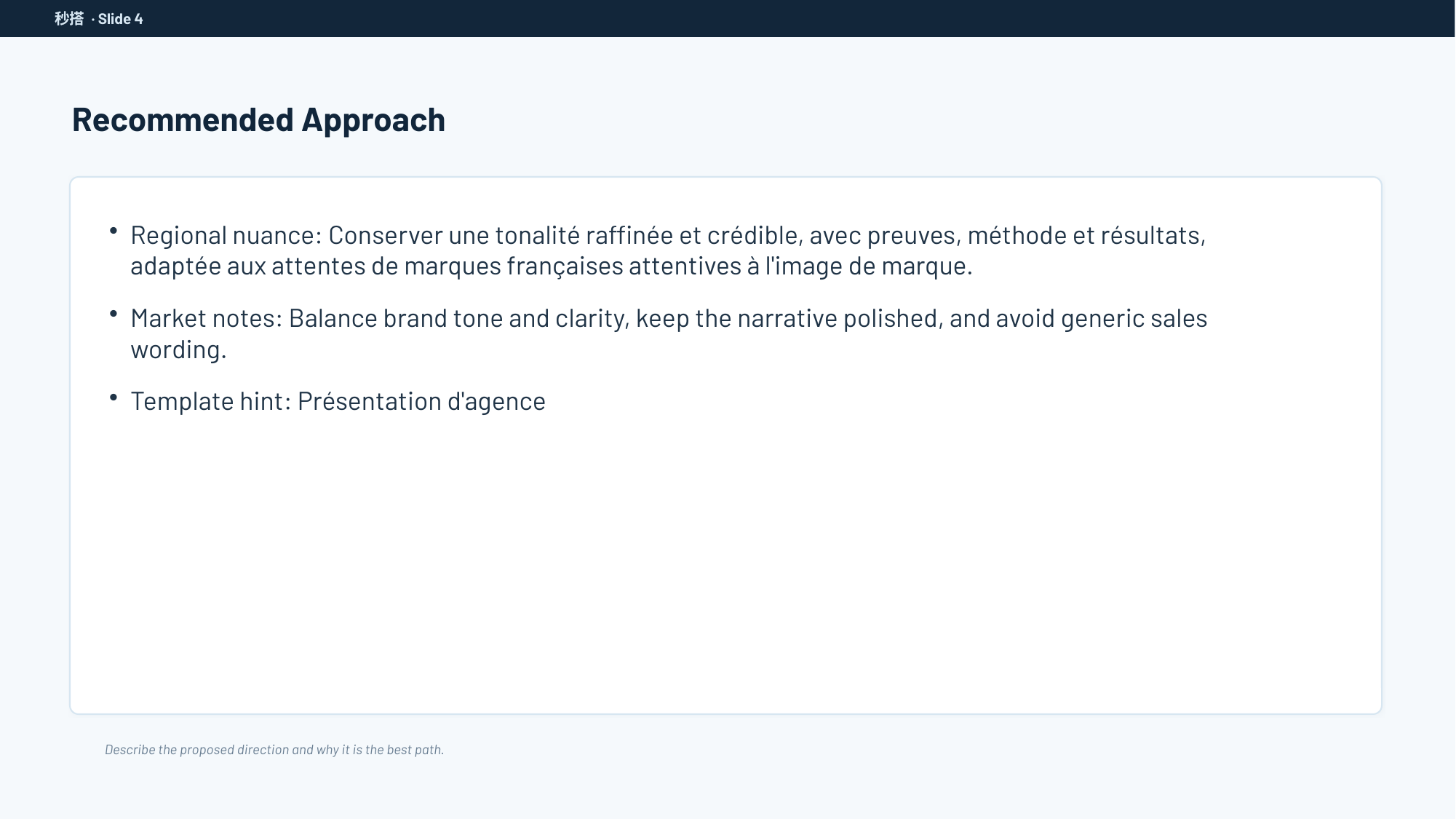

秒搭 · Slide 4
Recommended Approach

Regional nuance: Conserver une tonalité raffinée et crédible, avec preuves, méthode et résultats, adaptée aux attentes de marques françaises attentives à l'image de marque.
Market notes: Balance brand tone and clarity, keep the narrative polished, and avoid generic sales wording.
Template hint: Présentation d'agence
Describe the proposed direction and why it is the best path.